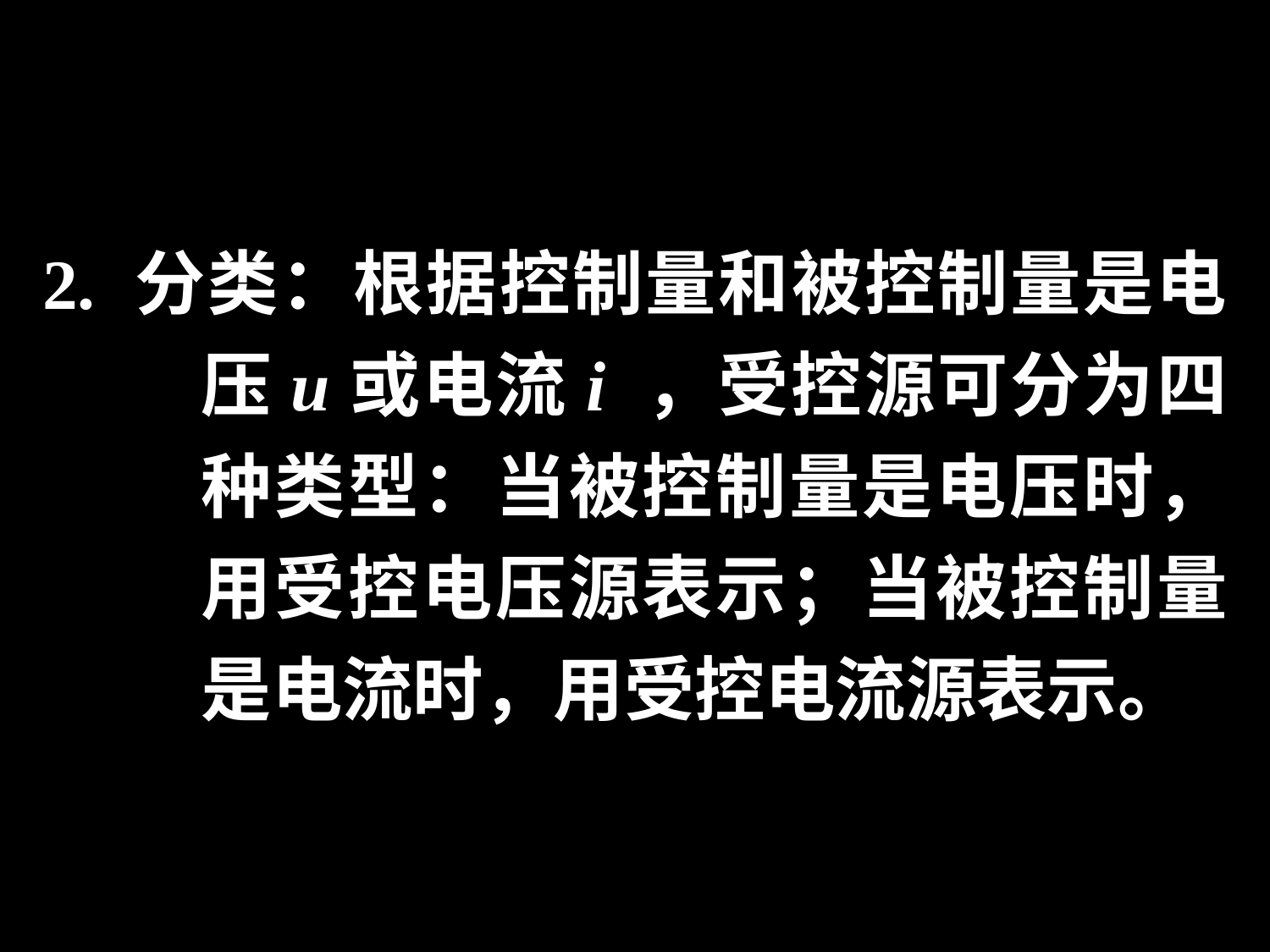

2. 分类：根据控制量和被控制量是电压u或电流i ，受控源可分为四种类型：当被控制量是电压时，用受控电压源表示；当被控制量是电流时，用受控电流源表示。